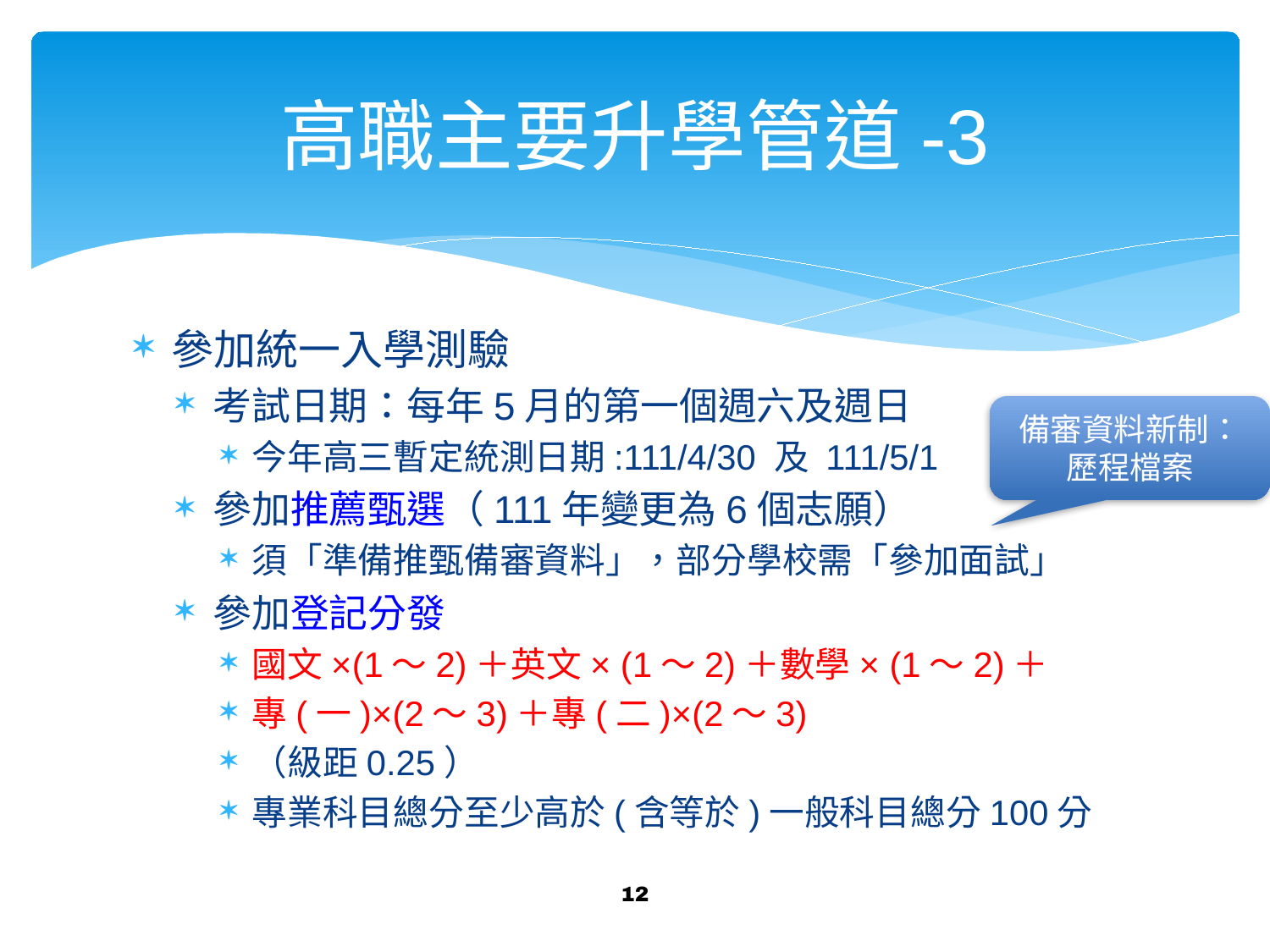

# 高職主要升學管道-3
參加統一入學測驗
考試日期：每年5月的第一個週六及週日
今年高三暫定統測日期:111/4/30 及 111/5/1
參加推薦甄選（111年變更為6個志願）
須「準備推甄備審資料」，部分學校需「參加面試」
參加登記分發
國文×(1～2)＋英文× (1～2)＋數學× (1～2)＋
專(一)×(2～3)＋專(二)×(2～3)
（級距0.25）
專業科目總分至少高於(含等於)一般科目總分100分

備審資料新制：
歷程檔案
12